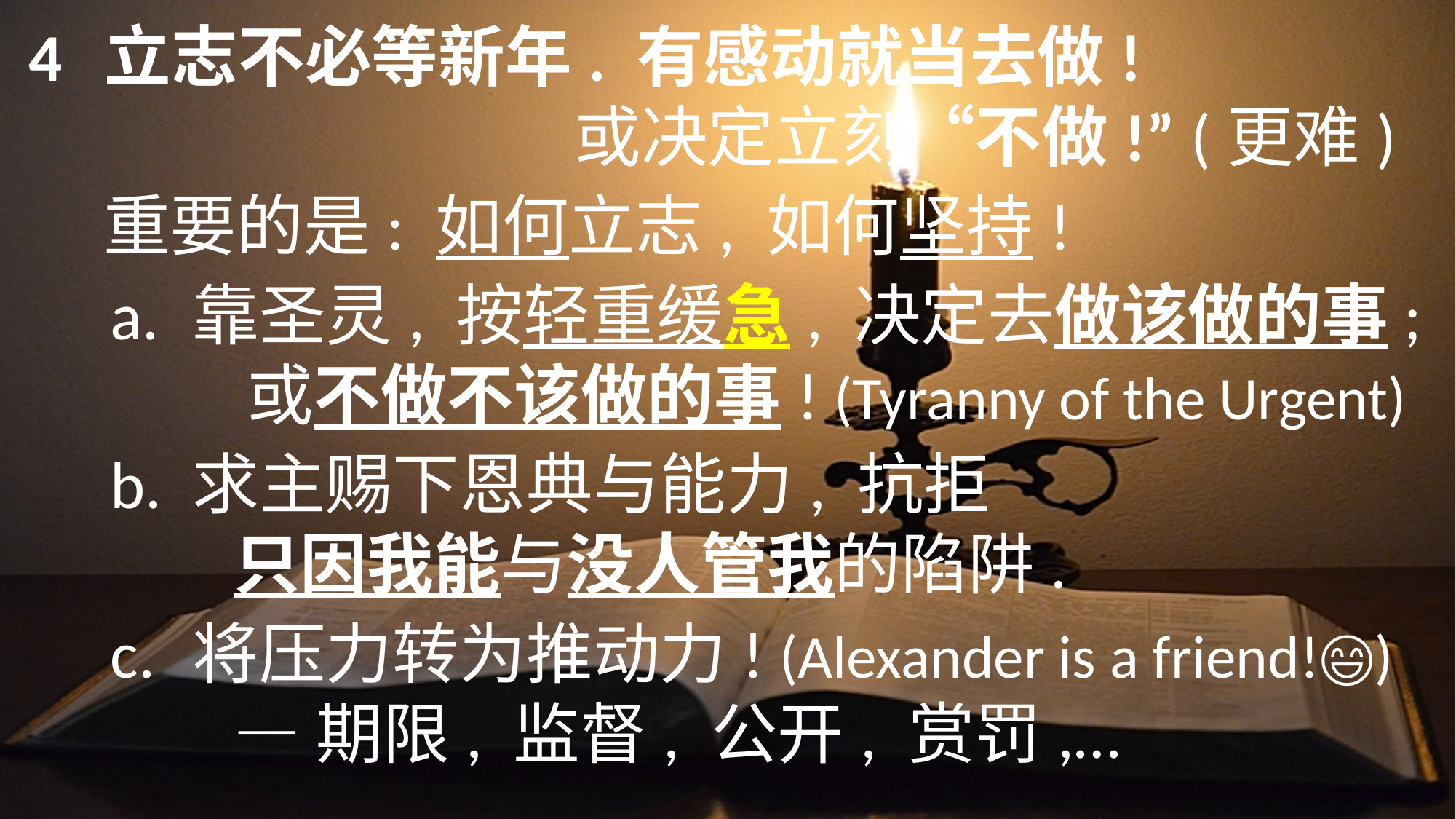

4	立志不必等新年. 有感动就当去做!
			或决定立刻“不做!” (更难)
	重要的是: 如何立志, 如何坚持!
	a.		靠圣灵, 按轻重缓急, 决定去做该做的事;
	或不做不该做的事! (Tyranny of the Urgent)
	b.		求主赐下恩典与能力, 抗拒
					只因我能与没人管我的陷阱.
	c.		将压力转为推动力! (Alexander is a friend!😄)
				—期限, 监督, 公开, 赏罚,…